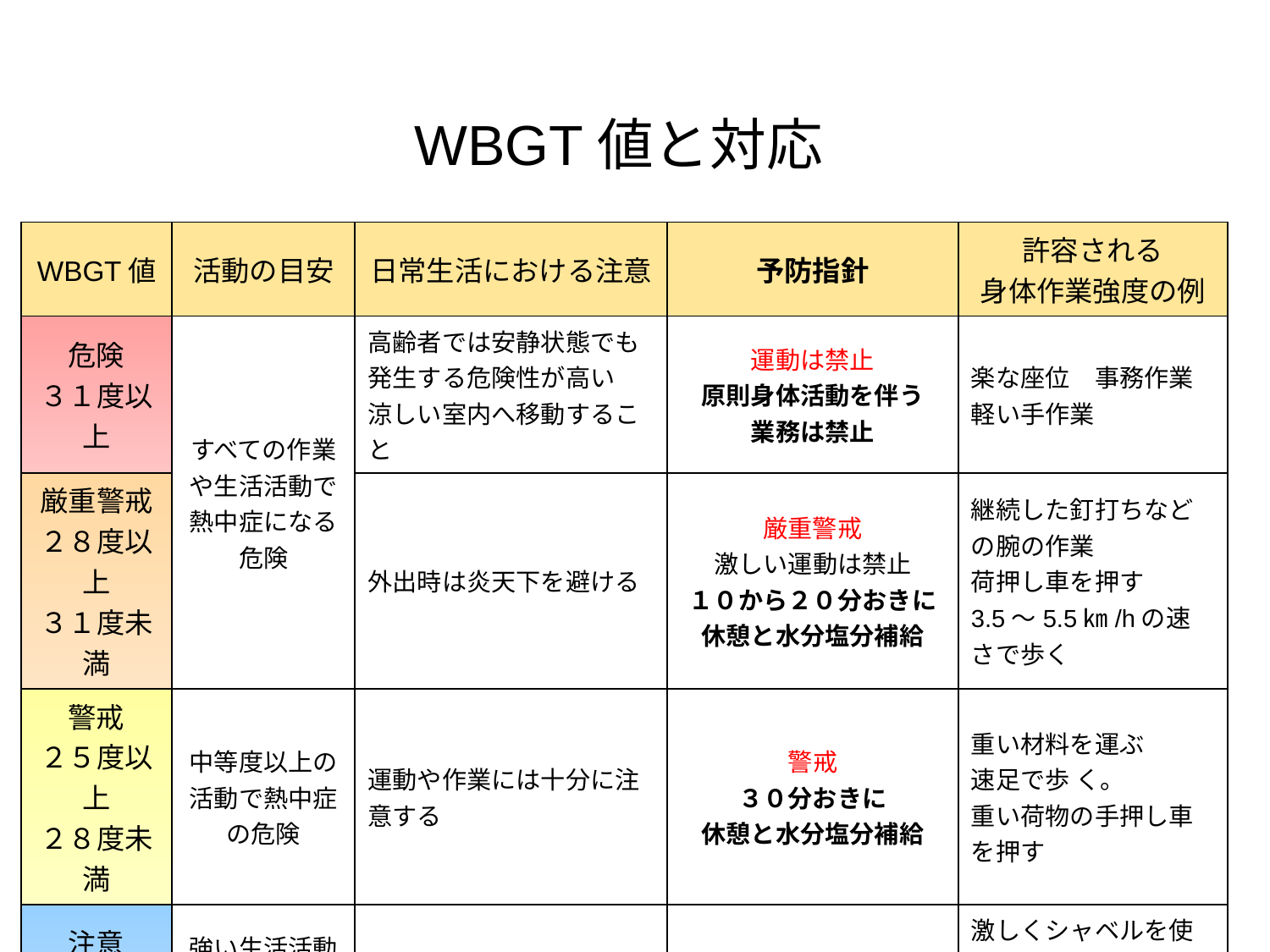

# WBGT値と対応
| WBGT値 | 活動の目安 | 日常生活における注意 | 予防指針 | 許容される 身体作業強度の例 |
| --- | --- | --- | --- | --- |
| 危険 ３１度以上 | すべての作業や生活活動で熱中症になる危険 | 高齢者では安静状態でも発生する危険性が高い 涼しい室内へ移動すること | 運動は禁止 原則身体活動を伴う 業務は禁止 | 楽な座位　事務作業 軽い手作業 |
| 厳重警戒 ２８度以上 ３１度未満 |  | 外出時は炎天下を避ける | 厳重警戒 激しい運動は禁止 １０から２０分おきに 休憩と水分塩分補給 | 継続した釘打ちなどの腕の作業 荷押し車を押す 3.5～5.5㎞/hの速さで歩く |
| 警戒 ２５度以上 ２８度未満 | 中等度以上の活動で熱中症の危険 | 運動や作業には十分に注意する | 警戒 ３０分おきに 休憩と水分塩分補給 | 重い材料を運ぶ 速足で歩 く。 重い荷物の手押し車を押す |
| 注意 ２５度未満 | 強い生活活動で熱中症の 危険 | 一般には危険性は少ない | 注意 熱中症の兆候に注意 | 激しくシャベルを使う 階段を登る、 走る |